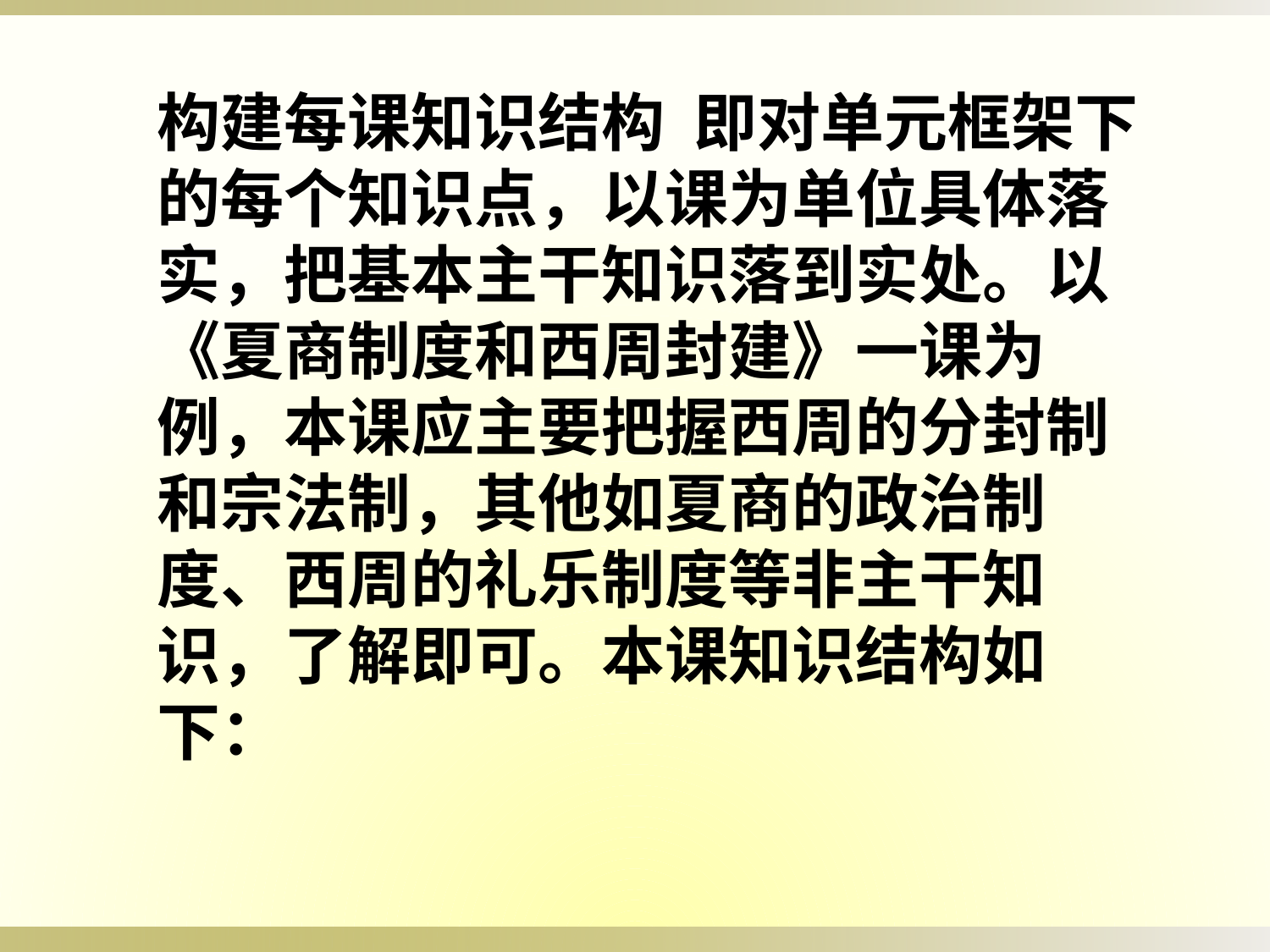

构建每课知识结构  即对单元框架下的每个知识点，以课为单位具体落实，把基本主干知识落到实处。以《夏商制度和西周封建》一课为例，本课应主要把握西周的分封制和宗法制，其他如夏商的政治制度、西周的礼乐制度等非主干知识，了解即可。本课知识结构如下：